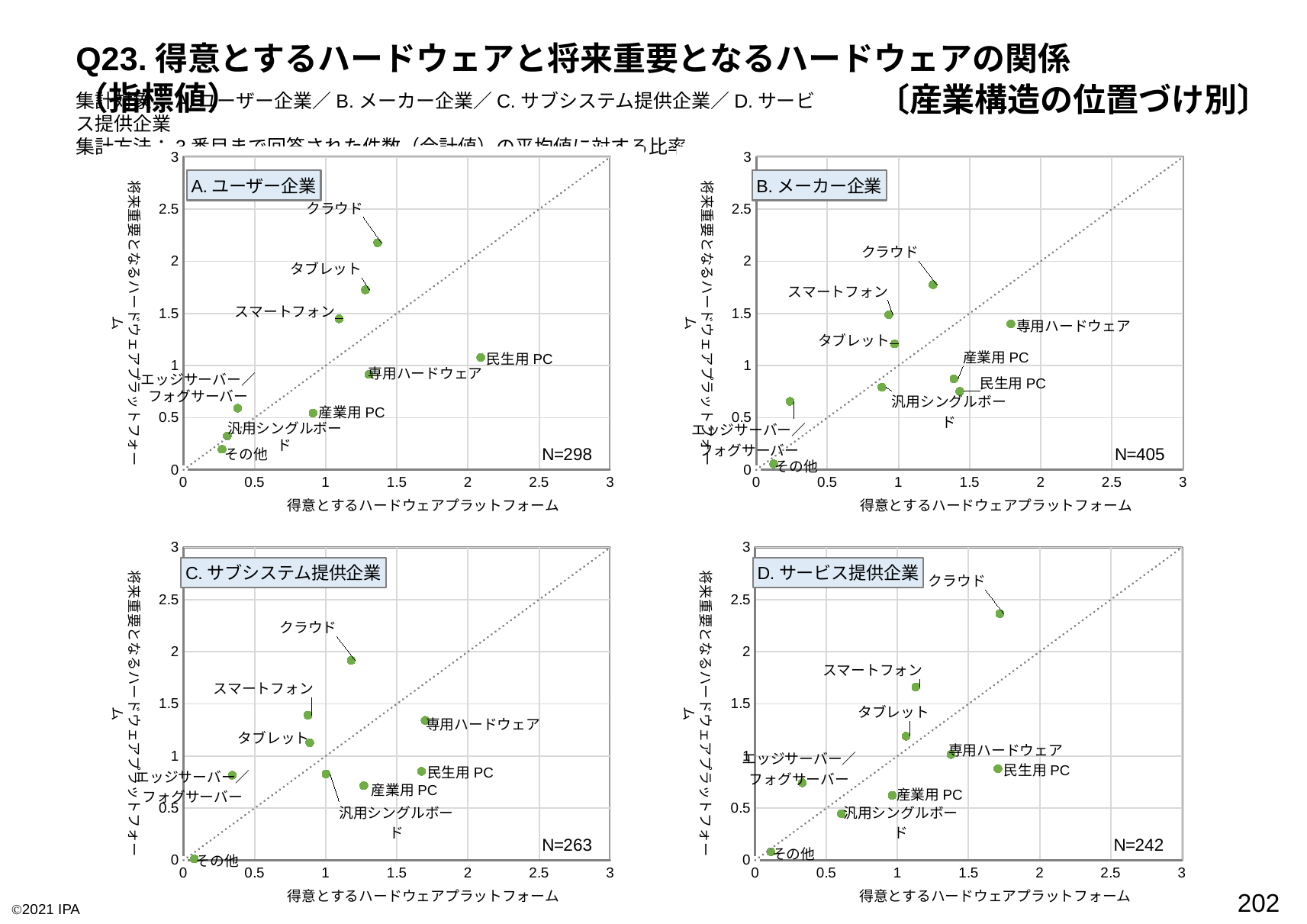

Q23.得意とするハードウェアと将来重要となるハードウェアの関係（指標値）
　 〔産業構造の位置づけ別〕
集計対象：A.ユーザー企業／B.メーカー企業／C.サブシステム提供企業／D.サービス提供企業
集計方法：3番目まで回答された件数（合計値）の平均値に対する比率

### Chart:

| Category | 専用ハードウェア |  |
|---|---|---|

### Chart:

| Category | 専用ハードウェア |  |
|---|---|---|
A.ユーザー企業
B.メーカー企業

### Chart:

| Category | 専用ハードウェア |  |
|---|---|---|

### Chart:

| Category | 専用ハードウェア |  |
|---|---|---|
C.サブシステム提供企業
D.サービス提供企業